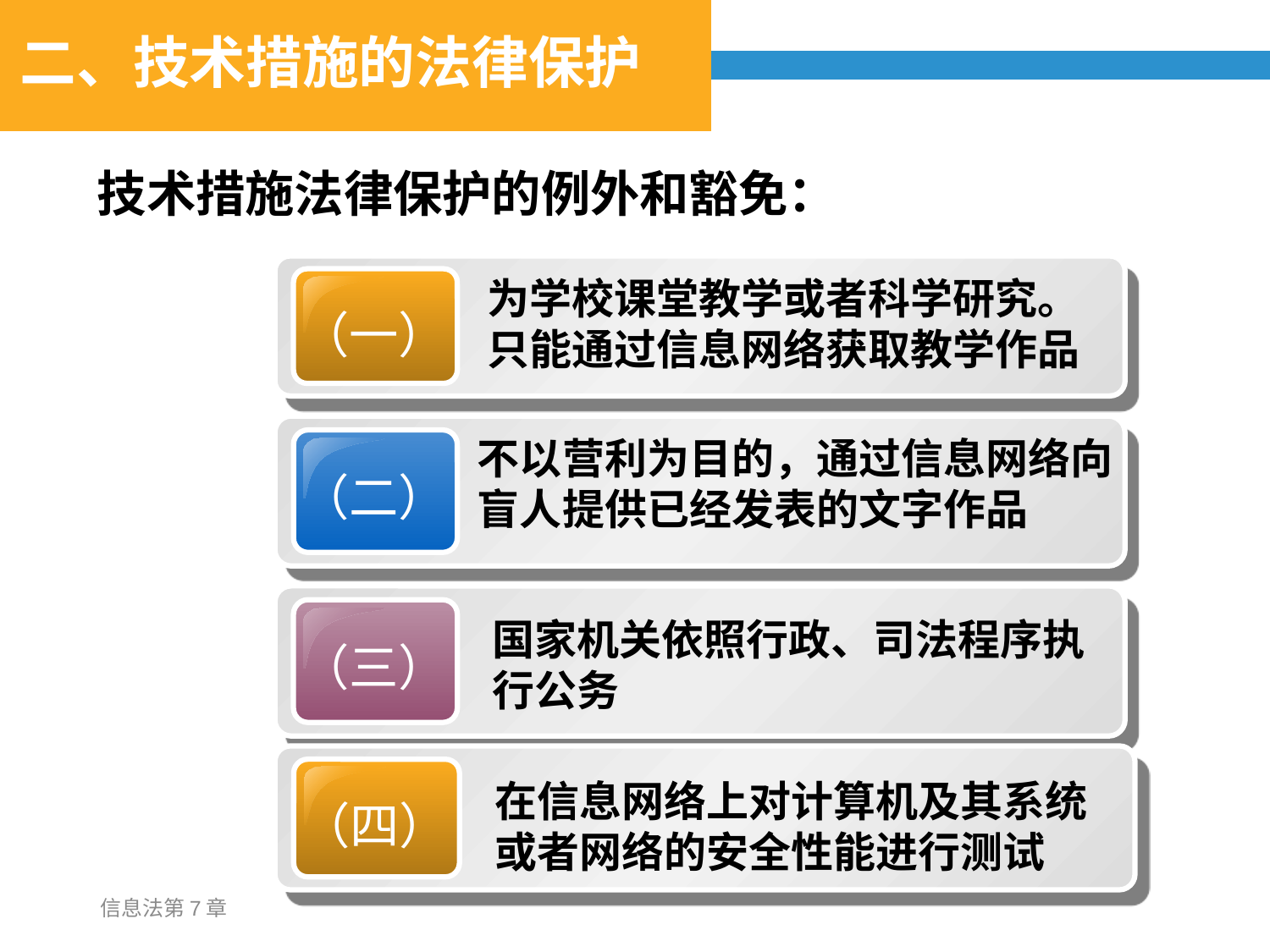

# 二、技术措施的法律保护
技术措施法律保护的例外和豁免：

为学校课堂教学或者科学研究。只能通过信息网络获取教学作品

（一）

不以营利为目的，通过信息网络向盲人提供已经发表的文字作品

（二）

（三）
国家机关依照行政、司法程序执行公务

（四）
在信息网络上对计算机及其系统或者网络的安全性能进行测试
信息法第7章